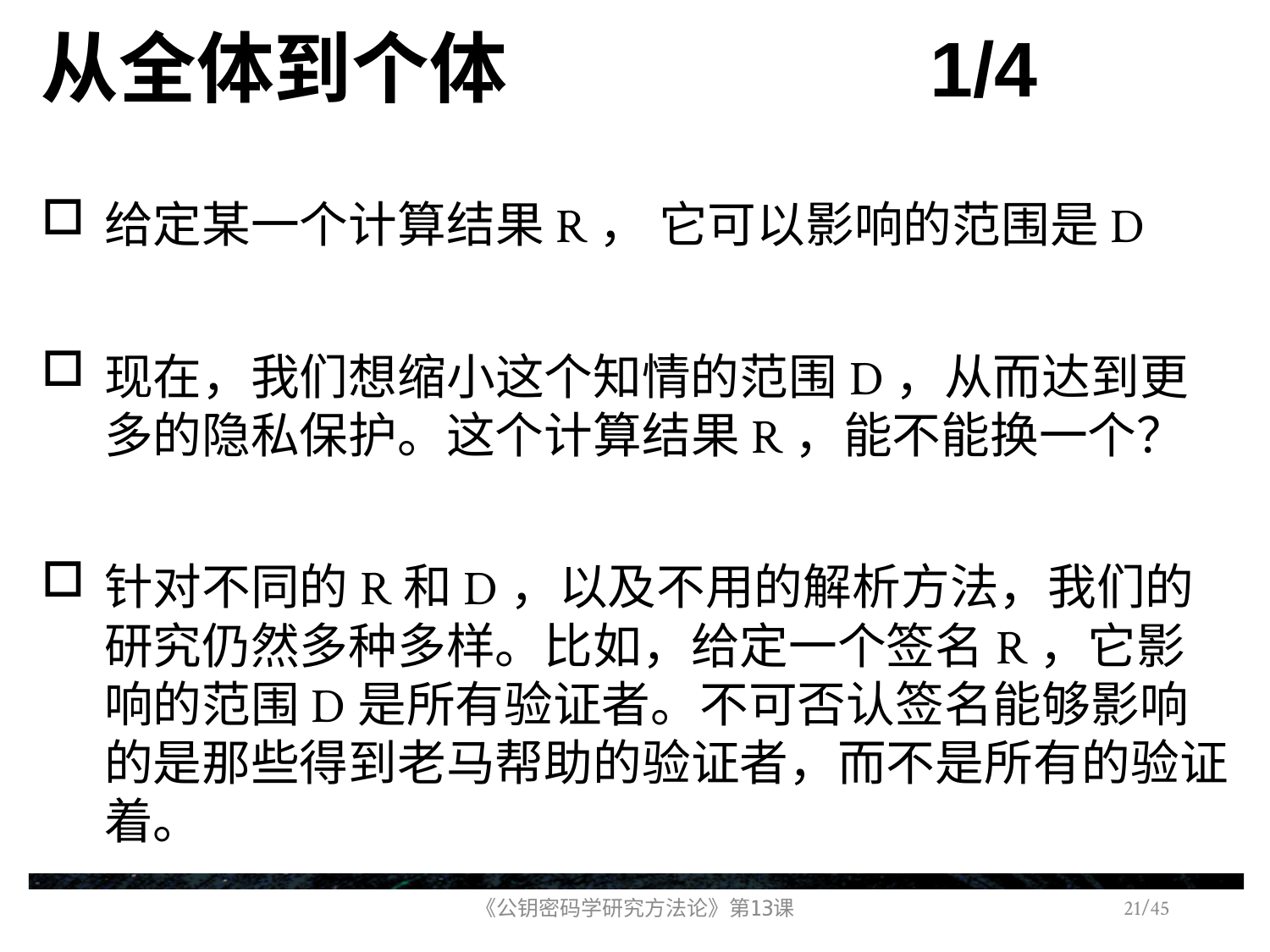

# 从全体到个体                       1/4
给定某一个计算结果R， 它可以影响的范围是D

现在，我们想缩小这个知情的范围D，从而达到更多的隐私保护。这个计算结果R，能不能换一个？

针对不同的R和D，以及不用的解析方法，我们的研究仍然多种多样。比如，给定一个签名R，它影响的范围D是所有验证者。不可否认签名能够影响的是那些得到老马帮助的验证者，而不是所有的验证着。
《公钥密码学研究方法论》第13课
21/45